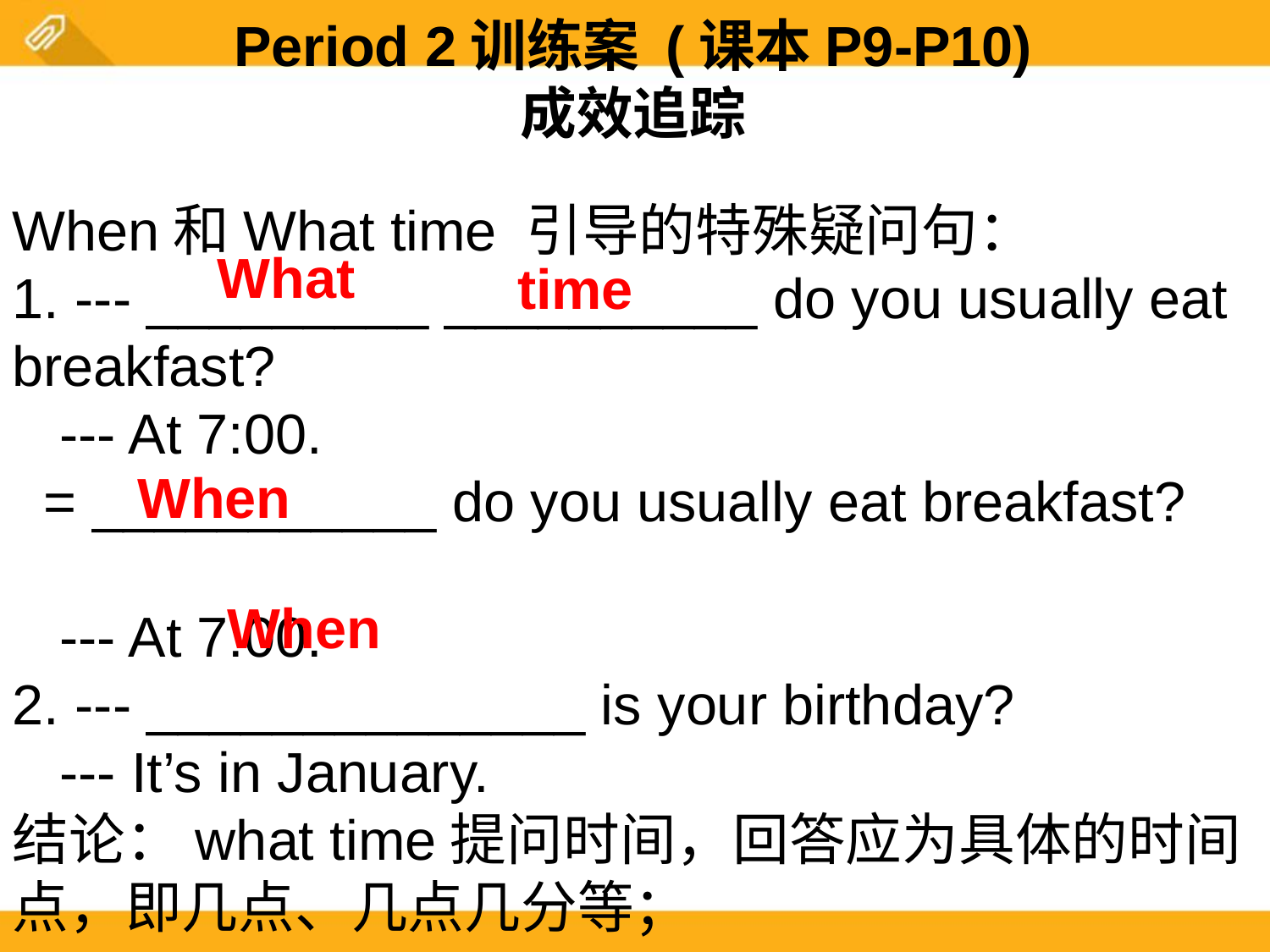

Period 2训练案 (课本P9-P10)
成效追踪
When和What time 引导的特殊疑问句：
1. --- _________ __________ do you usually eat breakfast?
   --- At 7:00.
  = ___________ do you usually eat breakfast?
   --- At 7:00.
2. --- ______________ is your birthday?
   --- It’s in January.
结论：what time提问时间，回答应为具体的时间点，即几点、几点几分等；

What
time
When
When